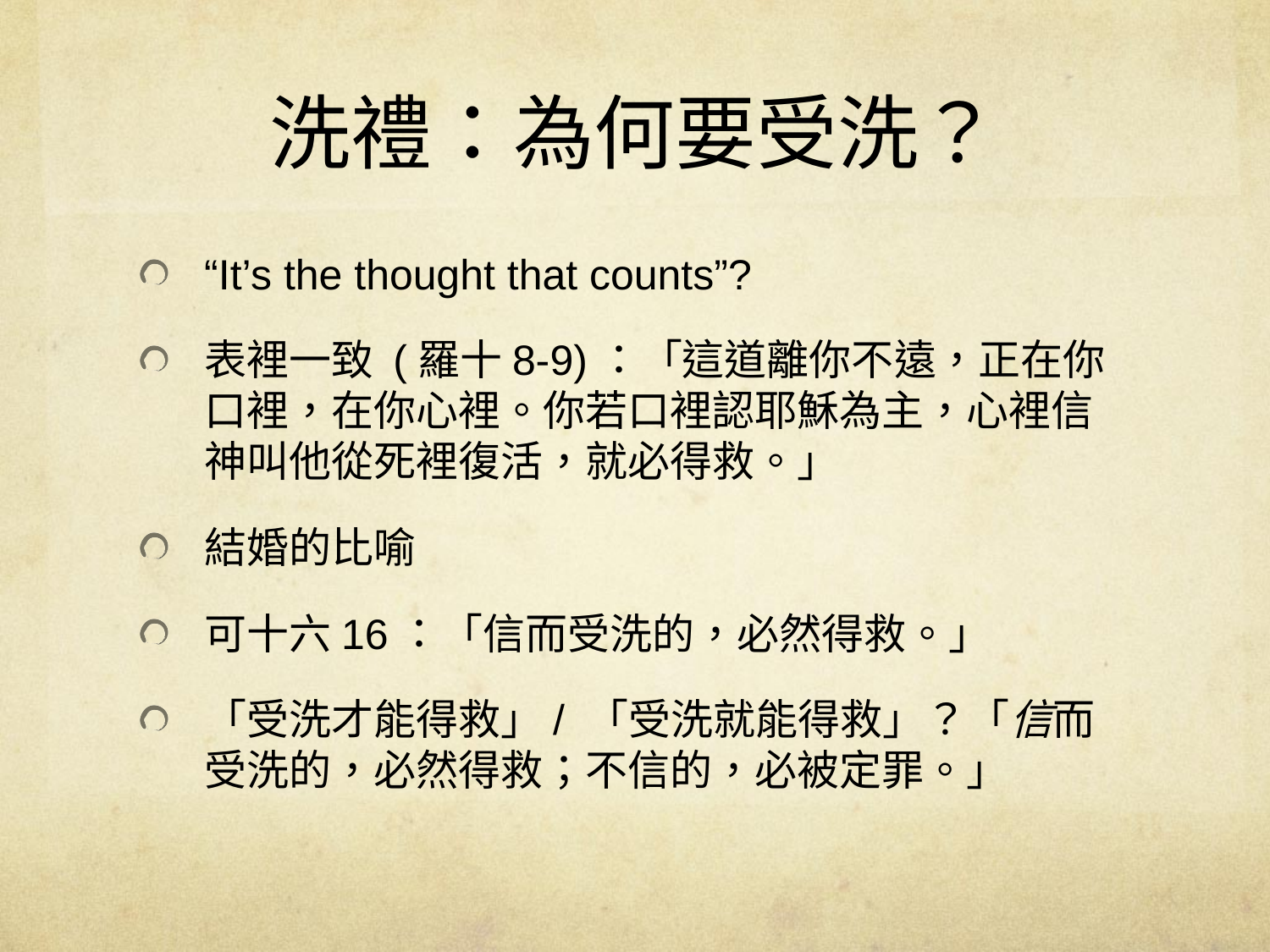

# 洗禮：為何要受洗？
“It’s the thought that counts”?
表裡一致 (羅十8-9)：「這道離你不遠，正在你口裡，在你心裡。你若口裡認耶穌為主，心裡信神叫他從死裡復活，就必得救。」
結婚的比喻
可十六16：「信而受洗的，必然得救。」
「受洗才能得救」/ 「受洗就能得救」？「信而受洗的，必然得救；不信的，必被定罪。」